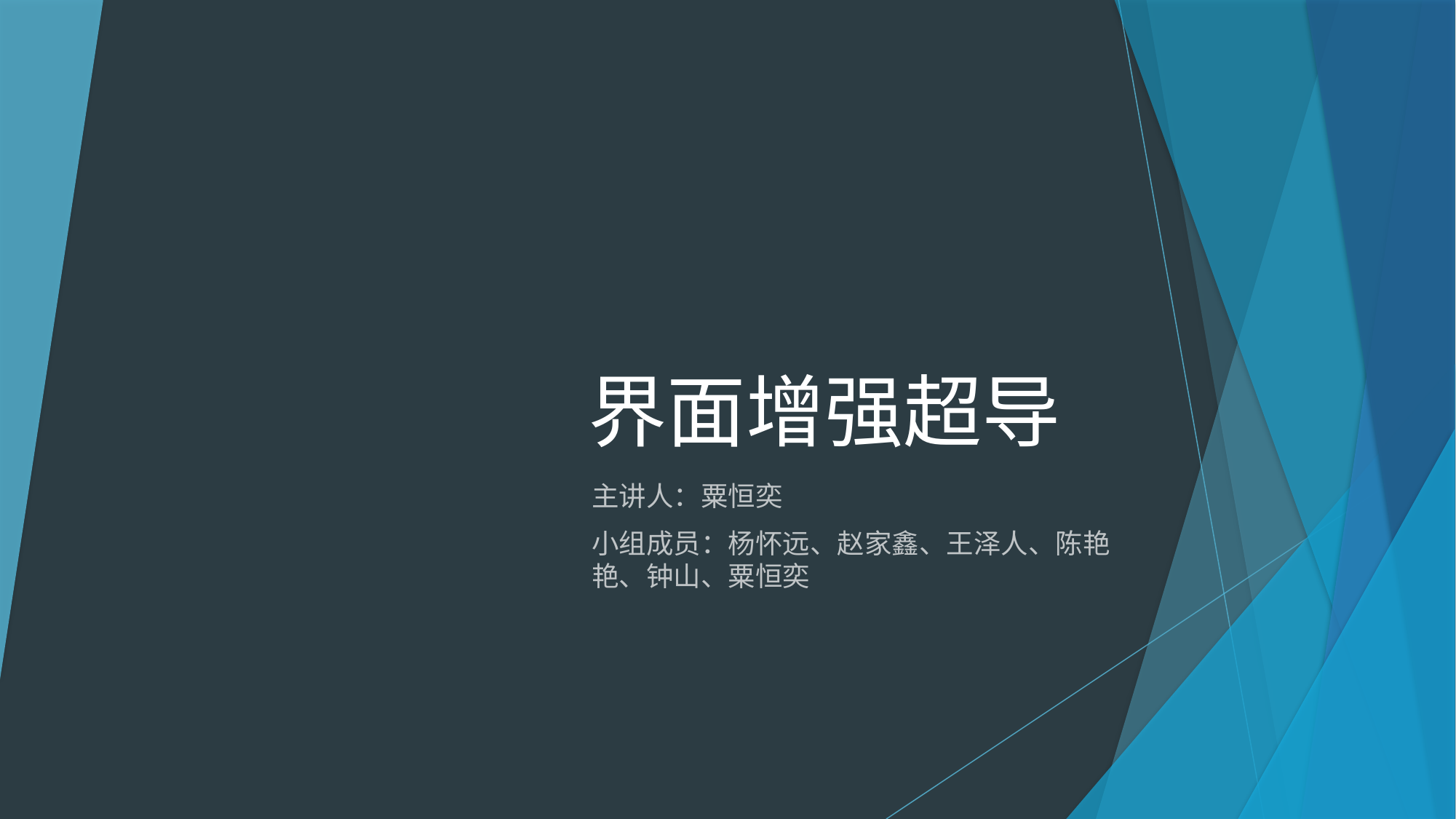

# 界面增强超导
主讲人：粟恒奕
小组成员：杨怀远、赵家鑫、王泽人、陈艳艳、钟山、粟恒奕